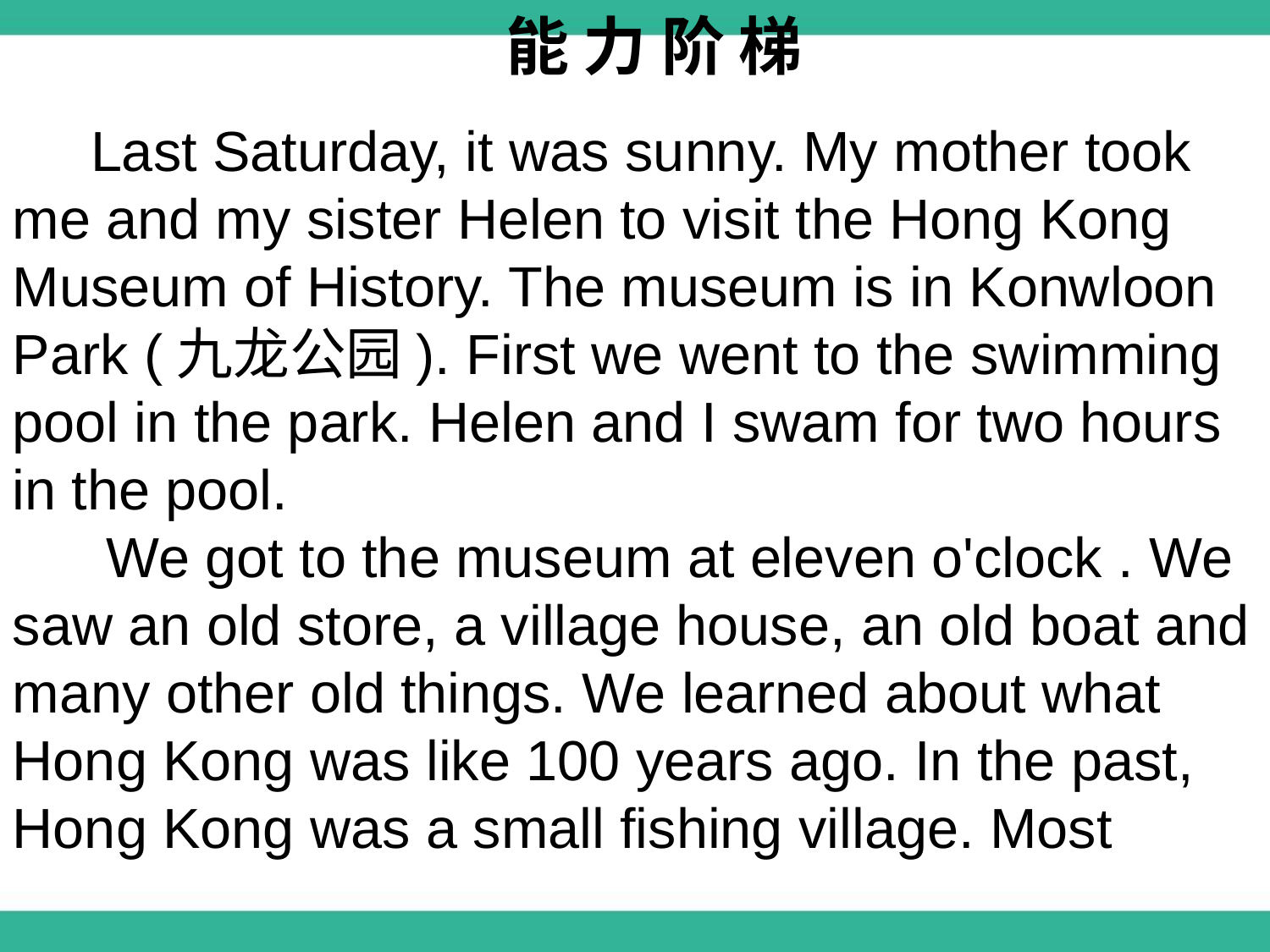

能 力 阶 梯
     Last Saturday, it was sunny. My mother took me and my sister Helen to visit the Hong Kong Museum of History. The museum is in Konwloon Park (九龙公园). First we went to the swimming pool in the park. Helen and I swam for two hours in the pool.
      We got to the museum at eleven o'clock . We saw an old store, a village house, an old boat and many other old things. We learned about what Hong Kong was like 100 years ago. In the past, Hong Kong was a small fishing village. Most